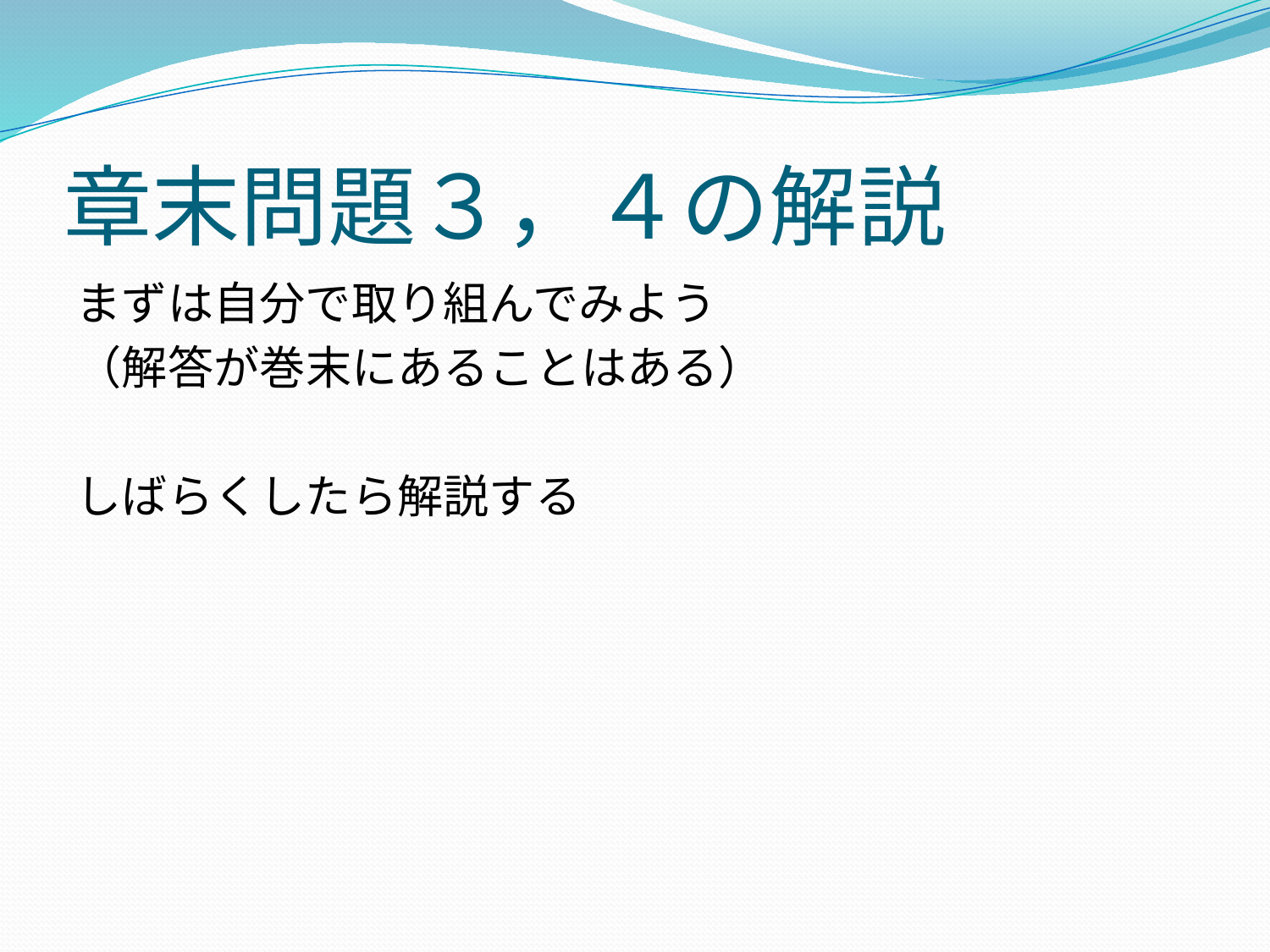

# 章末問題３，４の解説
まずは自分で取り組んでみよう
（解答が巻末にあることはある）

しばらくしたら解説する